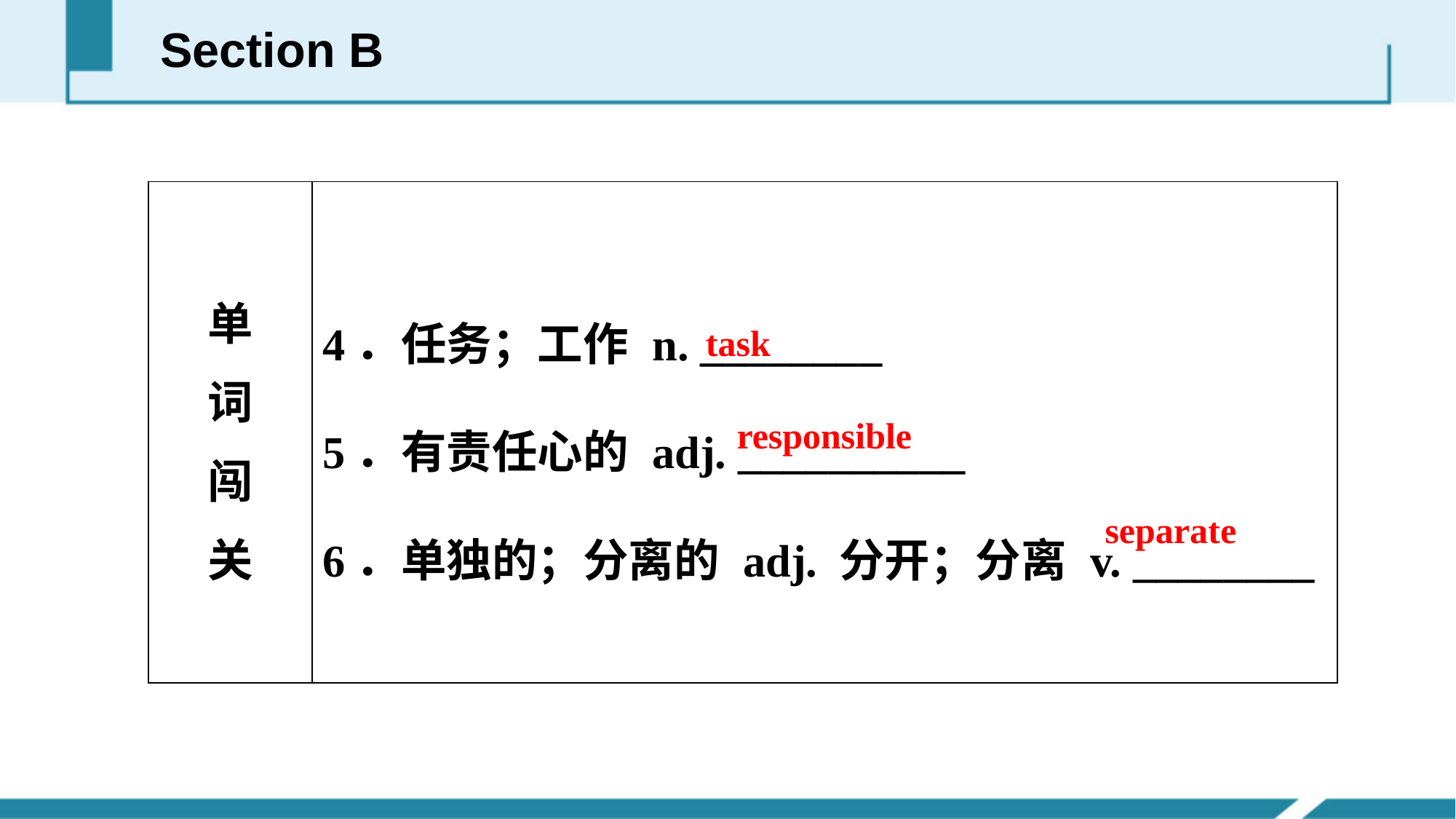

Section B
| 单 词 闯 关 | 4．任务；工作 n. \_\_\_\_\_\_\_\_ 5．有责任心的 adj. \_\_\_\_\_\_\_\_\_\_ 6．单独的；分离的 adj. 分开；分离 v. \_\_\_\_\_\_\_\_ |
| --- | --- |
task

responsible
separate